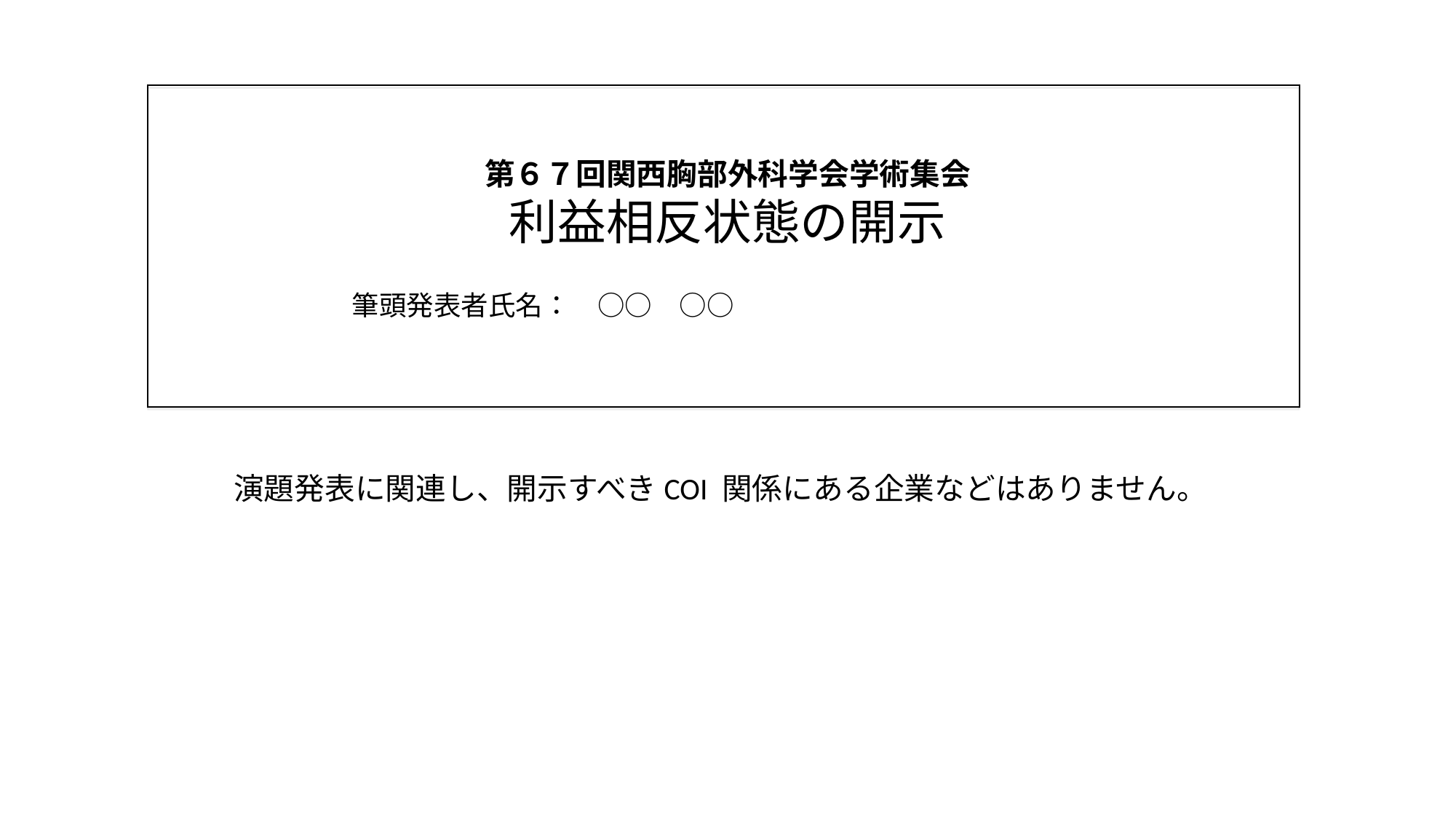

第６７回関西胸部外科学会学術集会
利益相反状態の開示

筆頭発表者氏名：　○○　○○
演題発表に関連し、開示すべきCOI 関係にある企業などはありません。